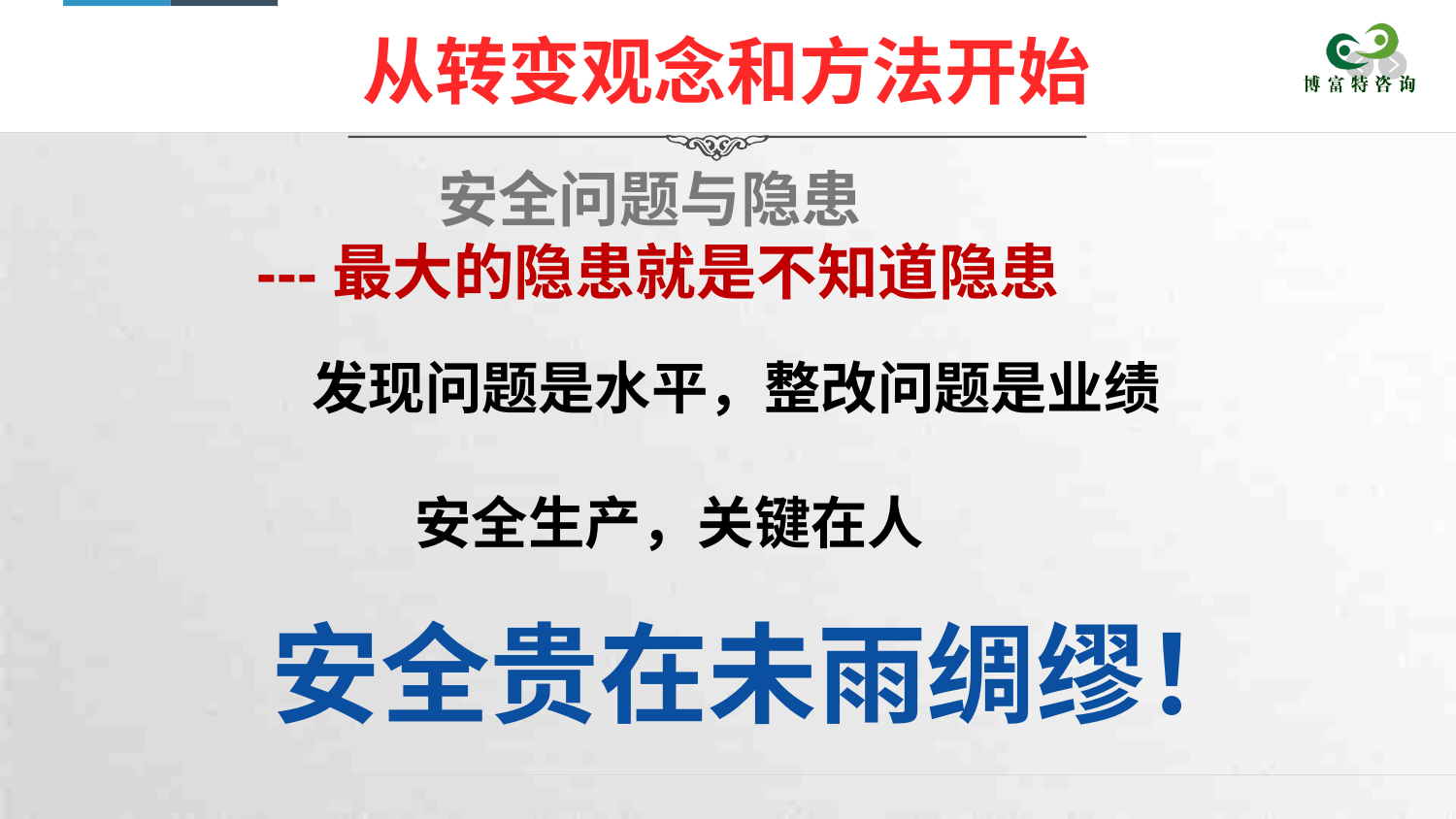

从转变观念和方法开始

            安全问题与隐患
---最大的隐患就是不知道隐患

       发现问题是水平，整改问题是业绩

               安全生产，关键在人

安全贵在未雨绸缪！